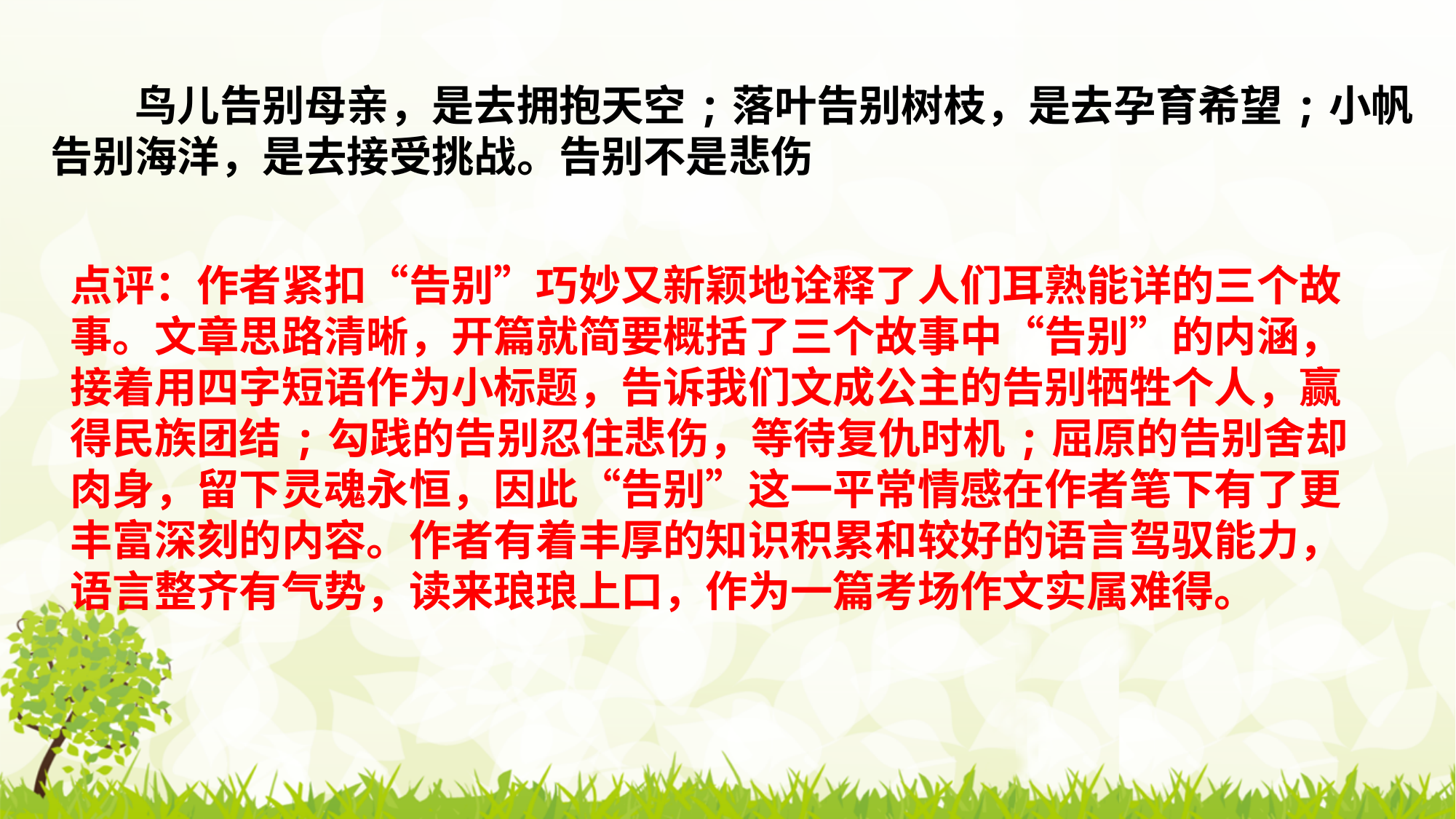

鸟儿告别母亲，是去拥抱天空;落叶告别树枝，是去孕育希望;小帆告别海洋，是去接受挑战。告别不是悲伤
点评：作者紧扣“告别”巧妙又新颖地诠释了人们耳熟能详的三个故事。文章思路清晰，开篇就简要概括了三个故事中“告别”的内涵，接着用四字短语作为小标题，告诉我们文成公主的告别牺牲个人，赢得民族团结;勾践的告别忍住悲伤，等待复仇时机;屈原的告别舍却肉身，留下灵魂永恒，因此“告别”这一平常情感在作者笔下有了更丰富深刻的内容。作者有着丰厚的知识积累和较好的语言驾驭能力，语言整齐有气势，读来琅琅上口，作为一篇考场作文实属难得。